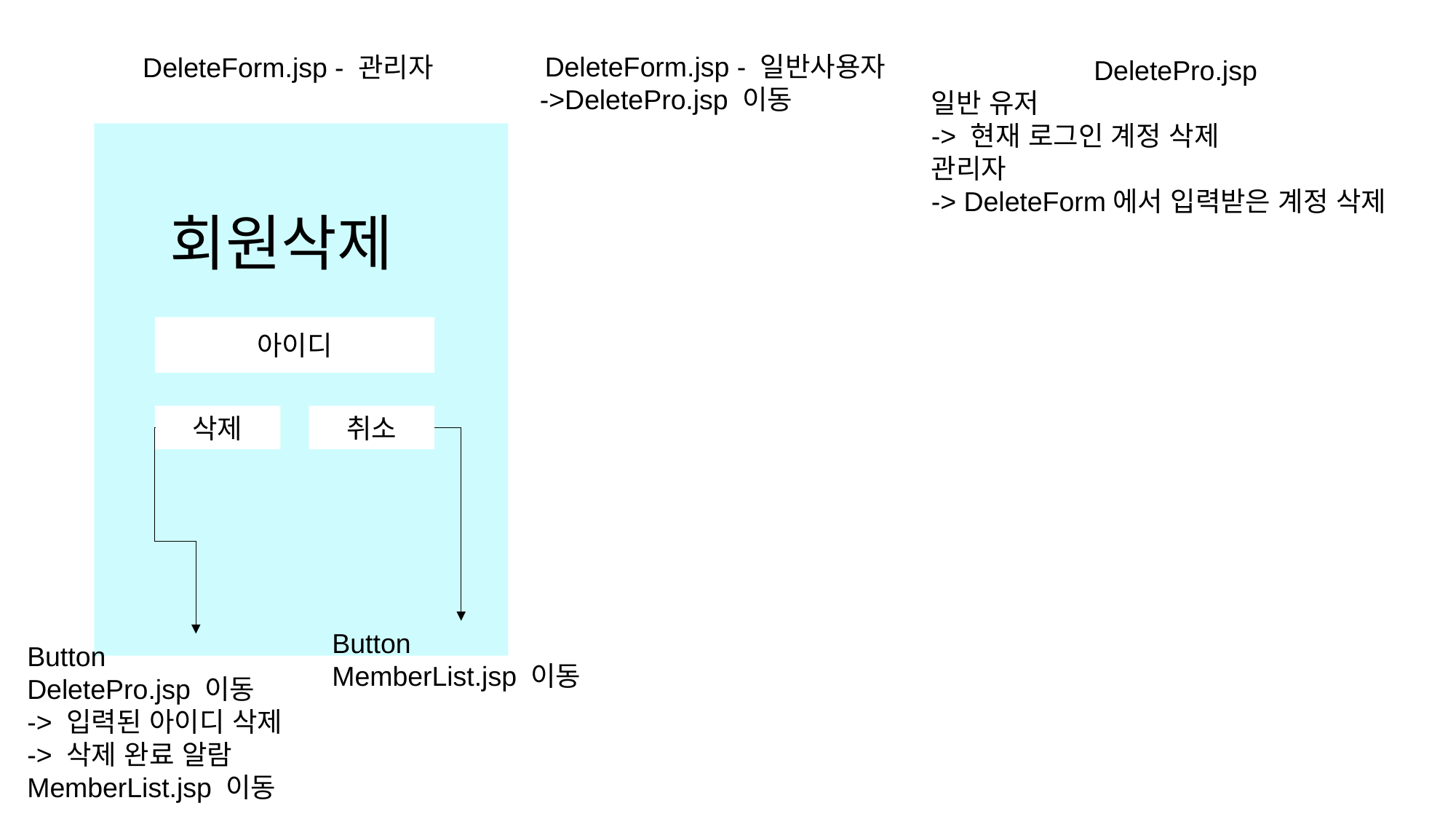

DeleteForm.jsp - 일반사용자
->DeletePro.jsp 이동
DeleteForm.jsp - 관리자
DeletePro.jsp
일반 유저
-> 현재 로그인 계정 삭제
관리자
-> DeleteForm에서 입력받은 계정 삭제

회원삭제
아이디
삭제
취소
Button
MemberList.jsp 이동
Button
DeletePro.jsp 이동
-> 입력된 아이디 삭제
-> 삭제 완료 알람
MemberList.jsp 이동